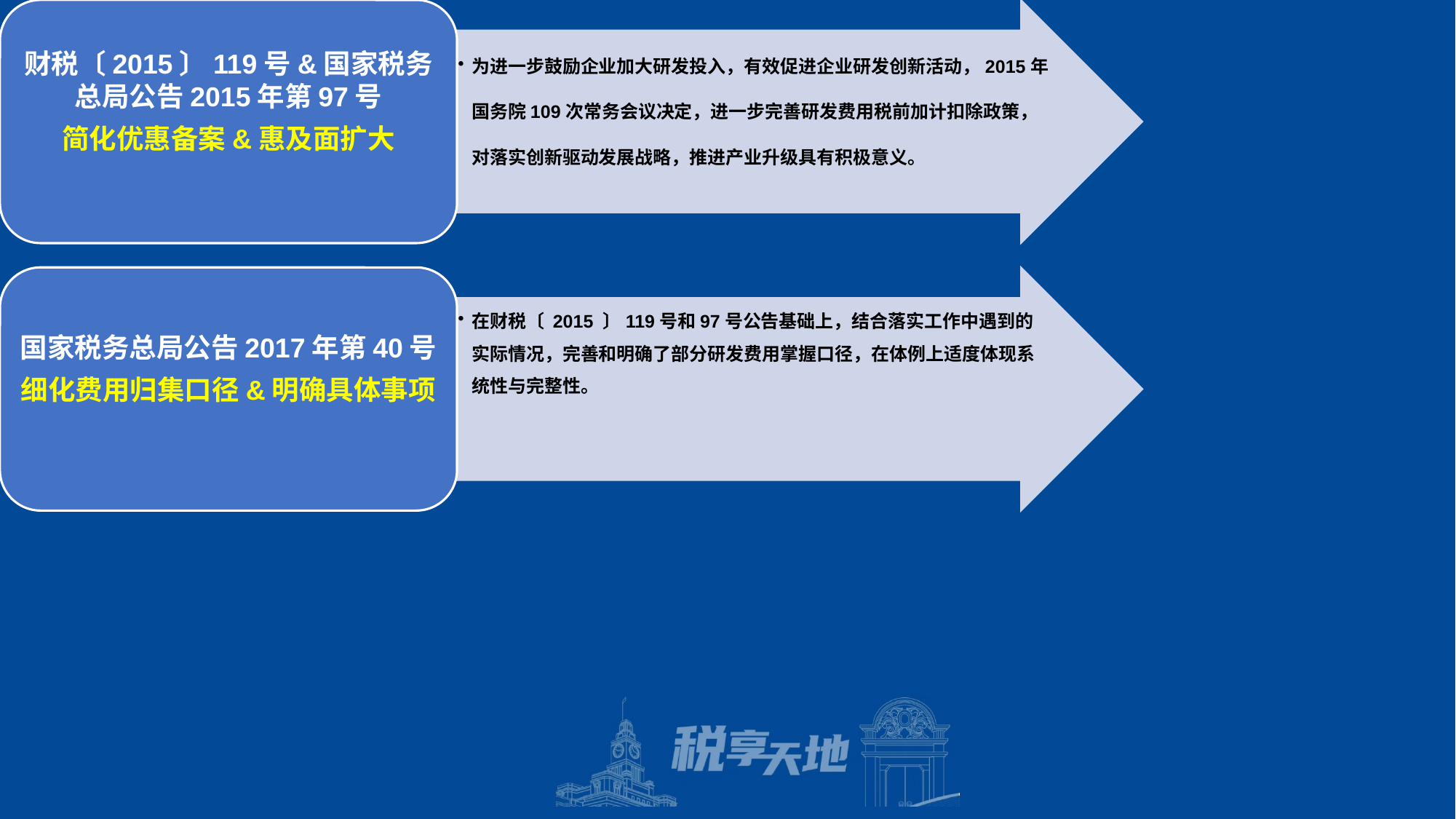

为进一步鼓励企业加大研发投入，有效促进企业研发创新活动，2015年国务院109次常务会议决定，进一步完善研发费用税前加计扣除政策，对落实创新驱动发展战略，推进产业升级具有积极意义。
财税〔2015〕119号&国家税务总局公告2015年第97号
简化优惠备案&惠及面扩大

在财税〔 2015 〕119号和97号公告基础上，结合落实工作中遇到的实际情况，完善和明确了部分研发费用掌握口径，在体例上适度体现系统性与完整性。

国家税务总局公告2017年第40号
细化费用归集口径&明确具体事项